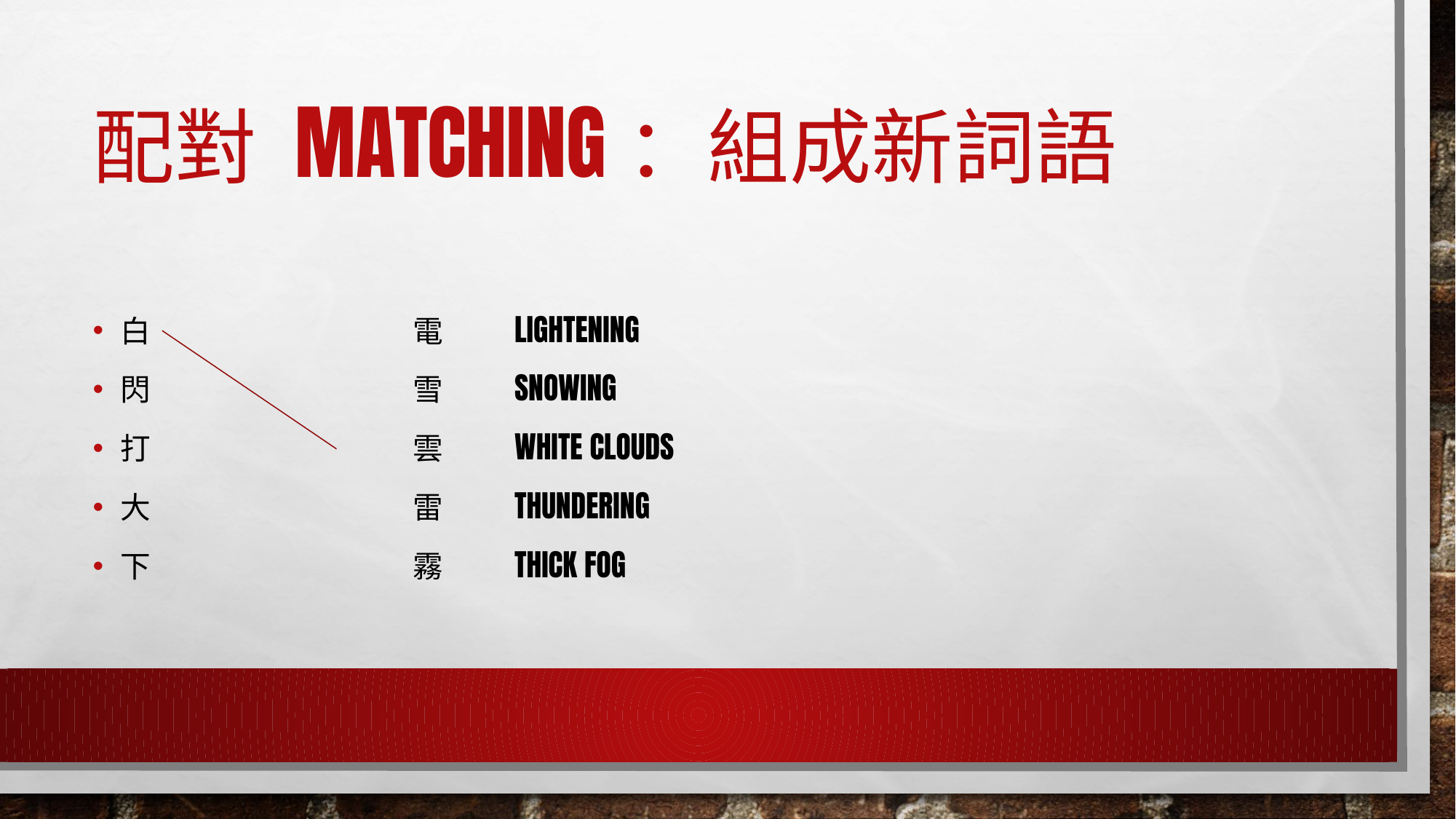

# 配對 MATCHING：組成新詞語
白                                     電         LIGHTENING
閃                                     雪         SNOWING
打                                     雲         WHITE CLOUDS
大                                     雷         THUNDERING
下                                     霧         THICK FOG